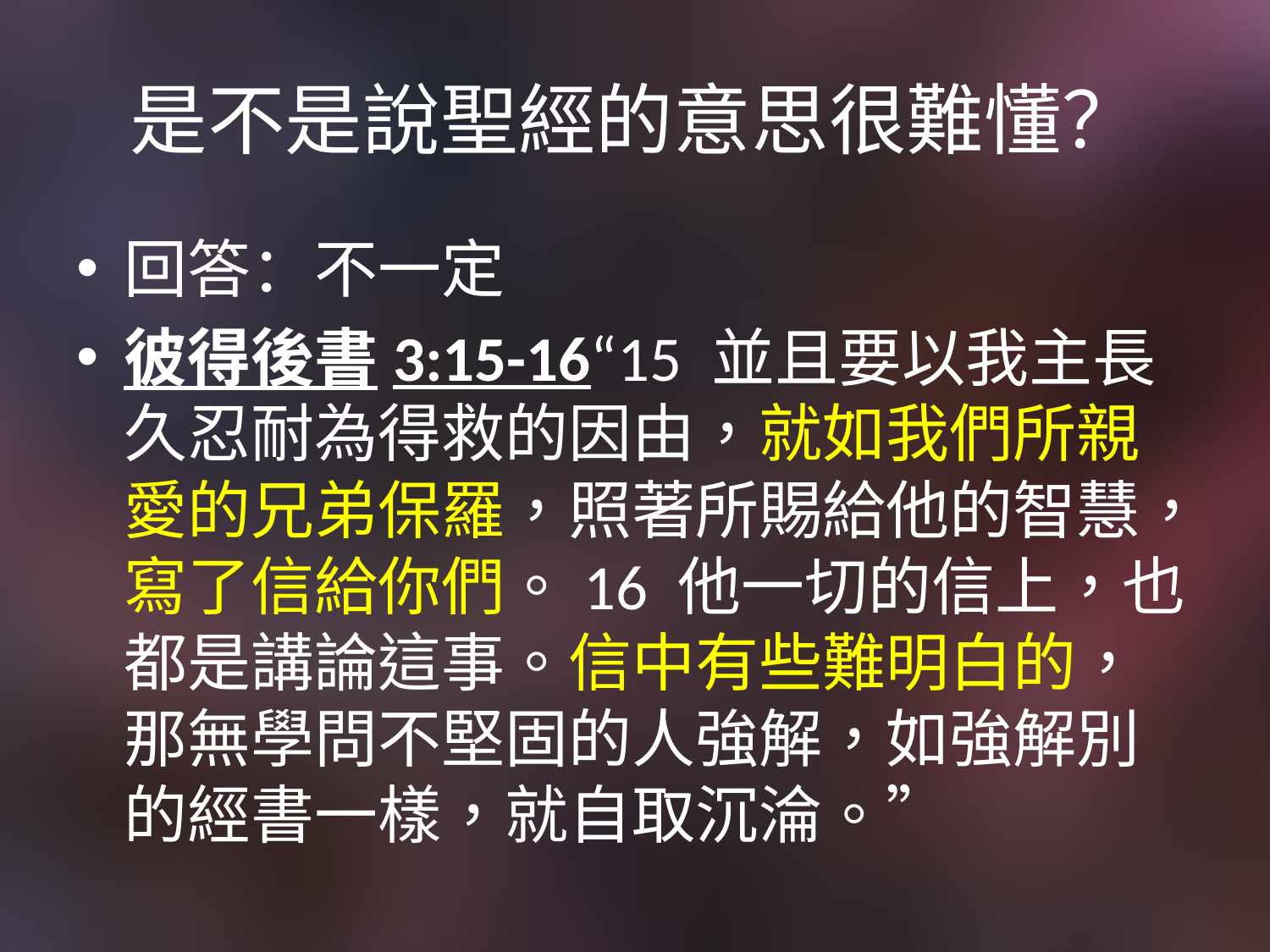

# 是不是說聖經的意思很難懂？
回答：不一定
彼得後書3:15-16“15 並且要以我主長久忍耐為得救的因由，就如我們所親愛的兄弟保羅，照著所賜給他的智慧，寫了信給你們。16 他一切的信上，也都是講論這事。信中有些難明白的，那無學問不堅固的人強解，如強解別的經書一樣，就自取沉淪。”